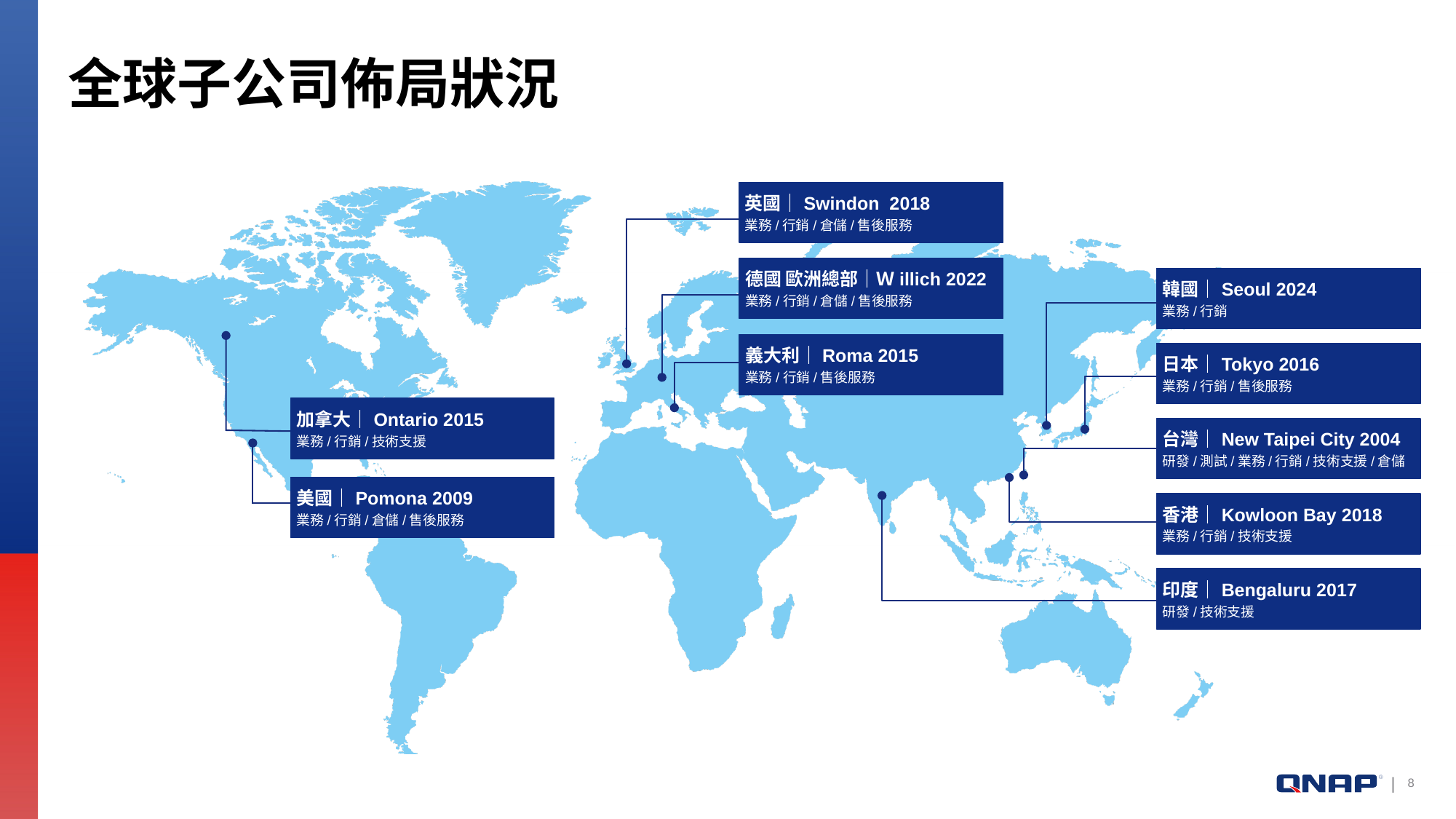

# 全球子公司佈局狀況
英國｜Swindon  2018
業務/行銷/倉儲/售後服務

德國 歐洲總部｜Ｗillich 2022
業務/行銷/倉儲/售後服務

韓國｜Seoul 2024
業務/行銷

義大利｜Roma 2015
業務/行銷/售後服務

日本｜Tokyo 2016
業務/行銷/售後服務

加拿大｜Ontario 2015
業務/行銷/技術支援

台灣｜New Taipei City 2004
研發/測試/業務/行銷/技術支援/倉儲

美國｜Pomona 2009
業務/行銷/倉儲/售後服務

香港｜Kowloon Bay 2018
業務/行銷/技術支援

印度｜Bengaluru 2017
研發/技術支援
8